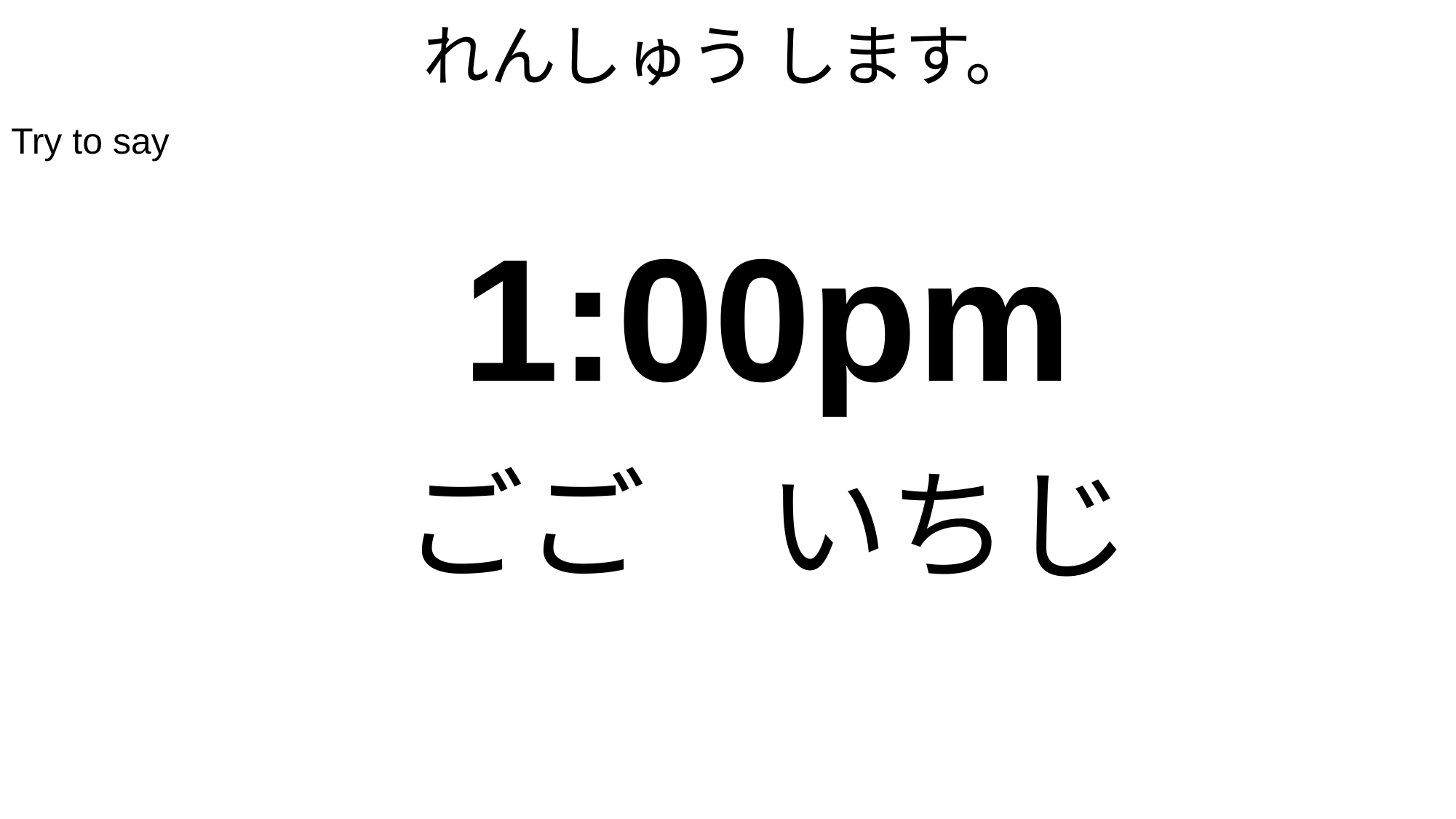

# れんしゅう します。
Try to say
| 1:00pm |
| --- |
| ごご　いちじ |